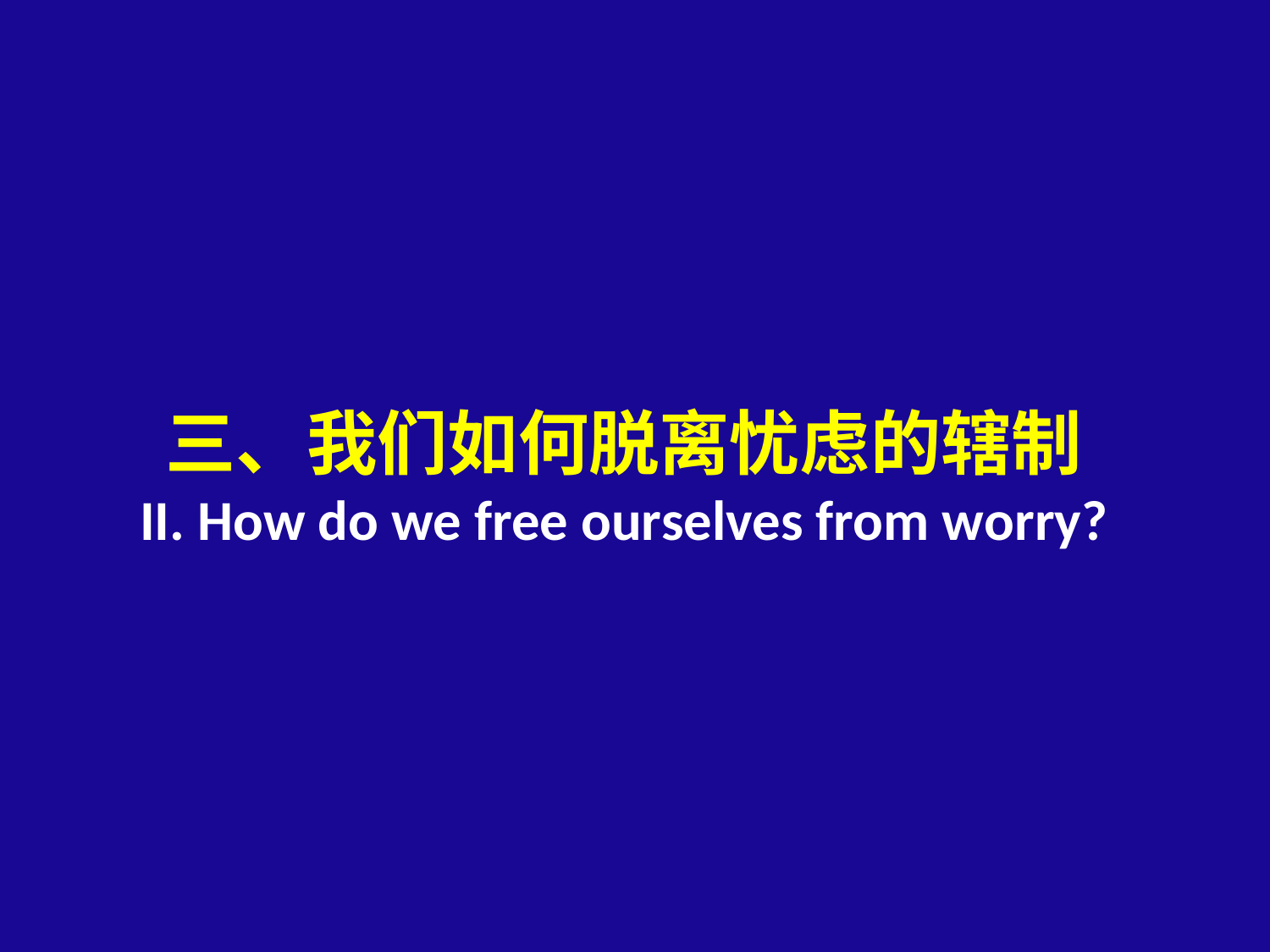

# 三、我们如何脱离忧虑的辖制 II. How do we free ourselves from worry?